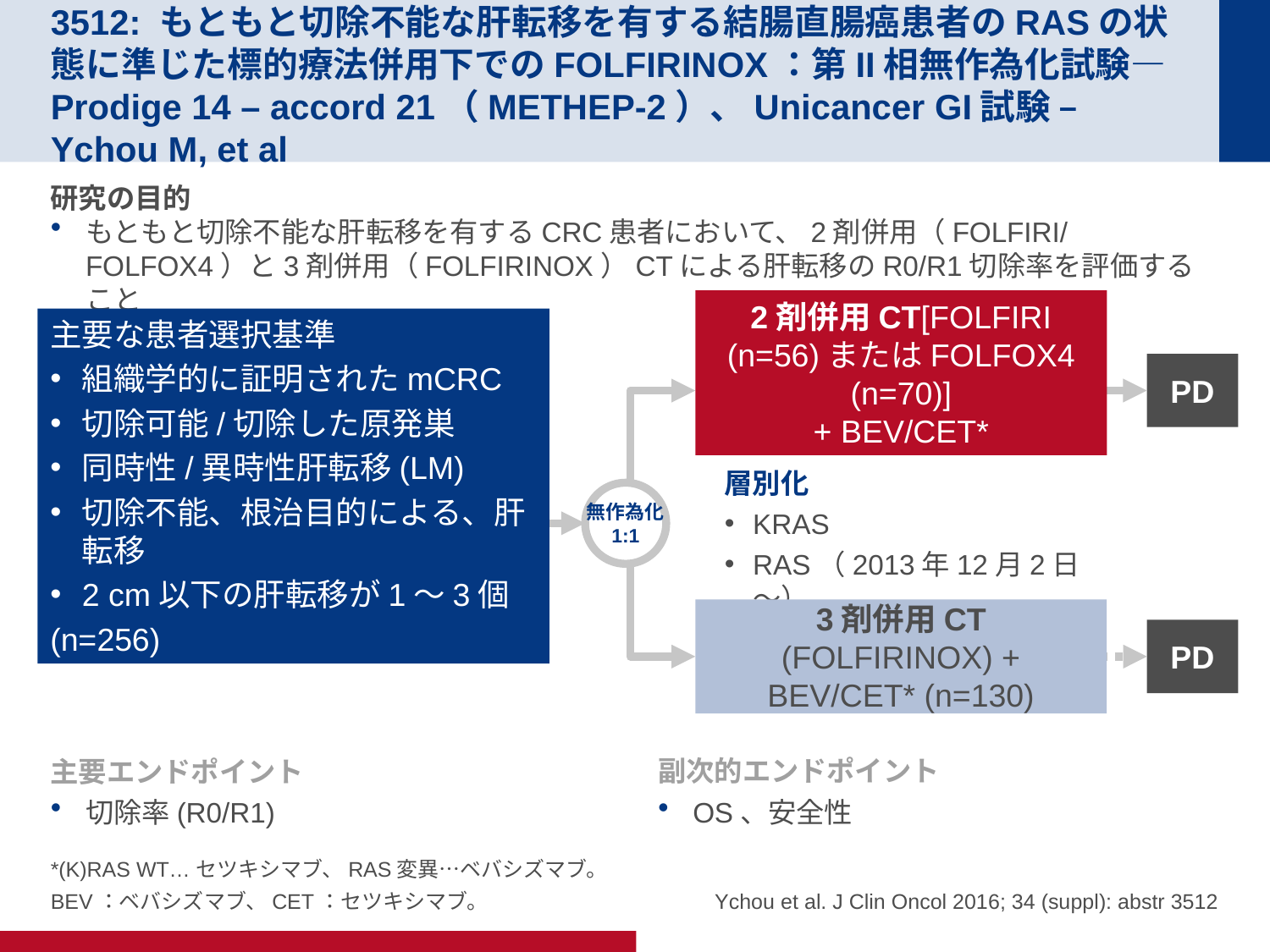

# 3512: もともと切除不能な肝転移を有する結腸直腸癌患者のRASの状態に準じた標的療法併用下でのFOLFIRINOX：第II相無作為化試験—Prodige 14 – accord 21（METHEP-2）、Unicancer GI試験 – Ychou M, et al
研究の目的
もともと切除不能な肝転移を有するCRC患者において、2剤併用（FOLFIRI/FOLFOX4）と3剤併用（FOLFIRINOX）CTによる肝転移のR0/R1切除率を評価すること
2剤併用CT[FOLFIRI (n=56)またはFOLFOX4 (n=70)]
+ BEV/CET*
主要な患者選択基準
組織学的に証明されたmCRC
切除可能/切除した原発巣
同時性/異時性肝転移(LM)
切除不能、根治目的による、肝転移
2 cm以下の肝転移が1～3個
(n=256)
PD
層別化
KRAS
RAS（2013年12月2日～）
無作為化
1:1
3剤併用CT (FOLFIRINOX) + BEV/CET* (n=130)
PD
主要エンドポイント
切除率(R0/R1)

副次的エンドポイント
OS、安全性
*(K)RAS WT…セツキシマブ、RAS変異…ベバシズマブ。
BEV：ベバシズマブ、CET：セツキシマブ。
Ychou et al. J Clin Oncol 2016; 34 (suppl): abstr 3512